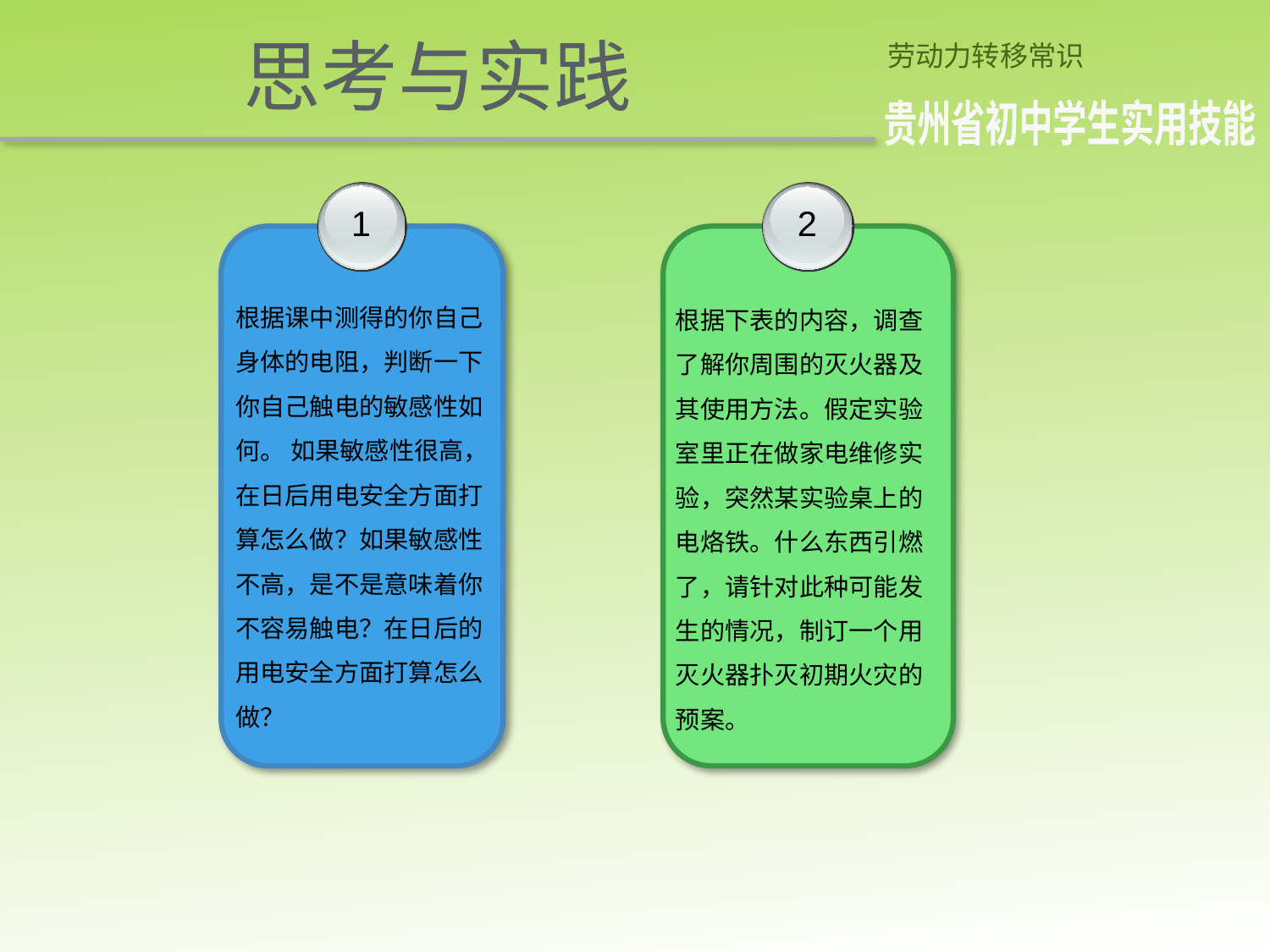

思考与实践
劳动力转移常识
贵州省初中学生实用技能

1

根据课中测得的你自己身体的电阻，判断一下你自己触电的敏感性如何。 如果敏感性很高， 在日后用电安全方面打算怎么做？如果敏感性不高，是不是意味着你不容易触电？在日后的用电安全方面打算怎么做？

2

根据下表的内容，调查了解你周围的灭火器及其使用方法。假定实验室里正在做家电维修实验，突然某实验桌上的电烙铁。什么东西引燃了，请针对此种可能发生的情况，制订一个用灭火器扑灭初期火灾的预案。